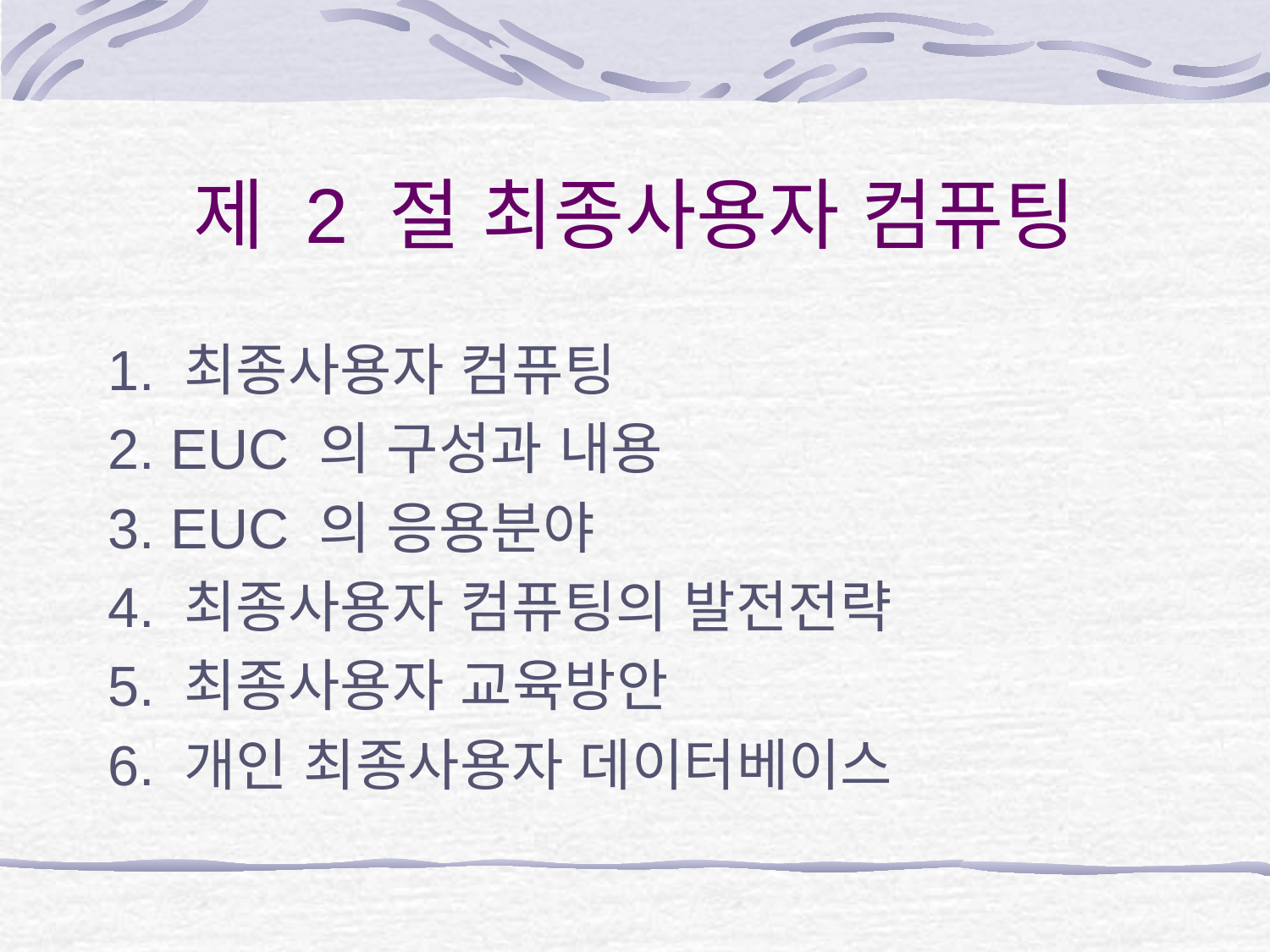

# 제 2 절 최종사용자 컴퓨팅
1. 최종사용자 컴퓨팅
2. EUC 의 구성과 내용
3. EUC 의 응용분야
4. 최종사용자 컴퓨팅의 발전전략
5. 최종사용자 교육방안
6. 개인 최종사용자 데이터베이스